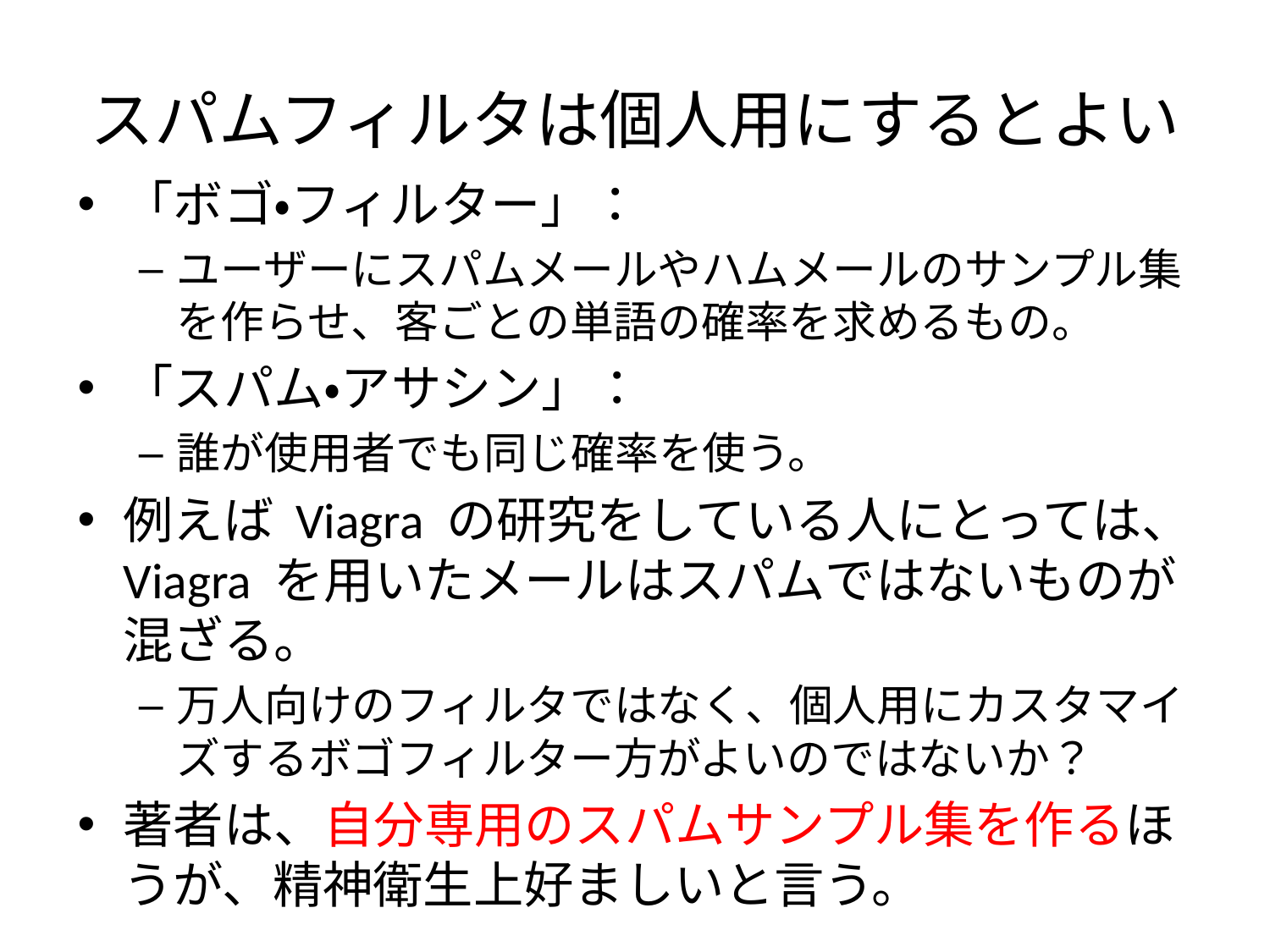

# スパムフィルタは個人用にするとよい
「ボゴ・フィルター」：
ユーザーにスパムメールやハムメールのサンプル集を作らせ、客ごとの単語の確率を求めるもの。
「スパム・アサシン」：
誰が使用者でも同じ確率を使う。
例えば Viagra の研究をしている人にとっては、Viagra を用いたメールはスパムではないものが混ざる。
万人向けのフィルタではなく、個人用にカスタマイズするボゴフィルター方がよいのではないか？
著者は、自分専用のスパムサンプル集を作るほうが、精神衛生上好ましいと言う。